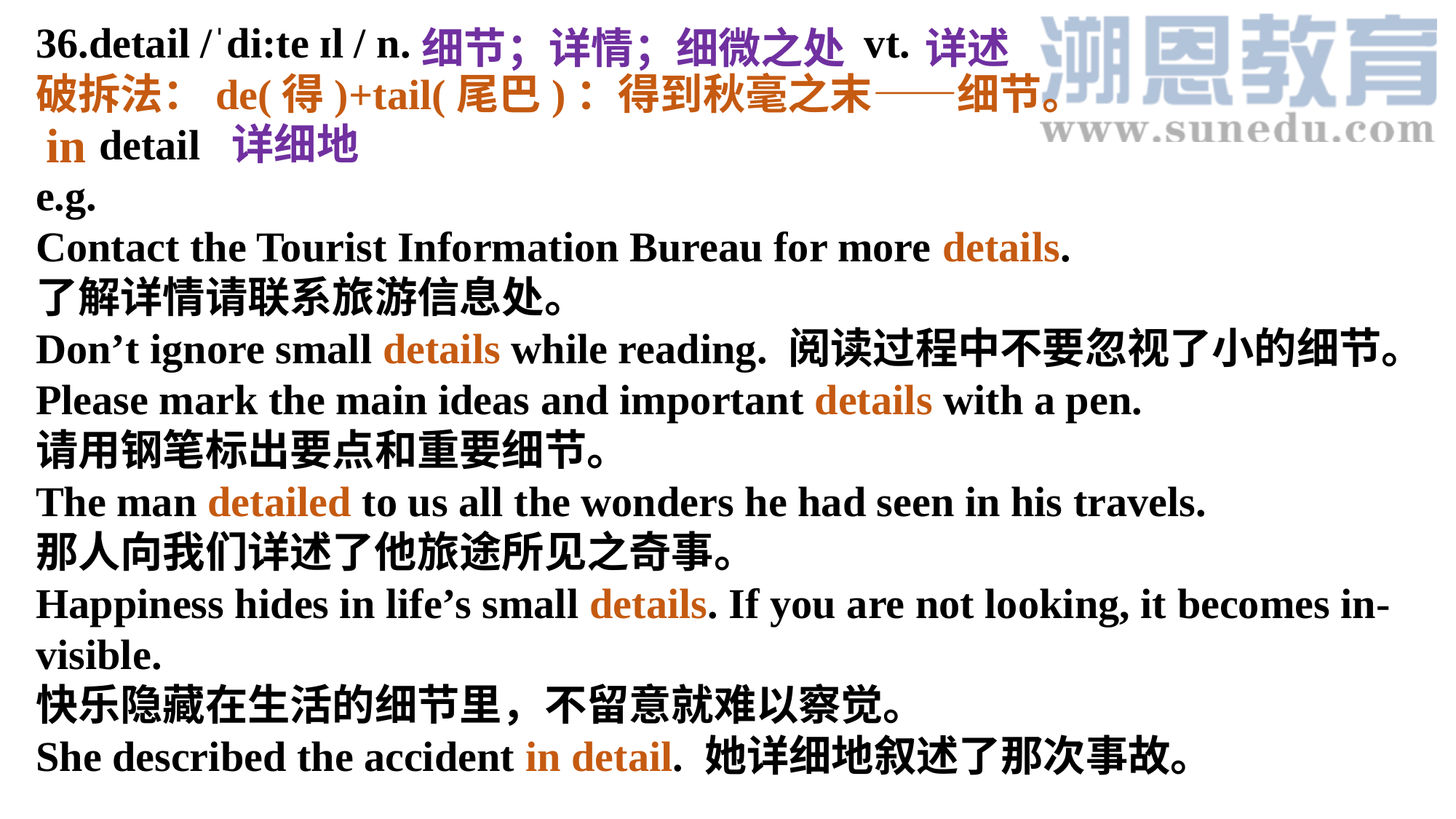

36.detail /ˈdi:te ɪl / n.                                           vt.

      detail  详细地
e.g.
Contact the Tourist Information Bureau for more details.
了解详情请联系旅游信息处。
Don’t ignore small details while reading. 阅读过程中不要忽视了小的细节。
Please mark the main ideas and important details with a pen.
请用钢笔标出要点和重要细节。
The man detailed to us all the wonders he had seen in his travels.
那人向我们详述了他旅途所见之奇事。
Happiness hides in life’s small details. If you are not looking, it becomes in- visible.
快乐隐藏在生活的细节里，不留意就难以察觉。
She described the accident in detail. 她详细地叙述了那次事故。
细节；详情；细微之处
详述
破拆法：de(得)+tail(尾巴)：得到秋毫之末——细节。
 in